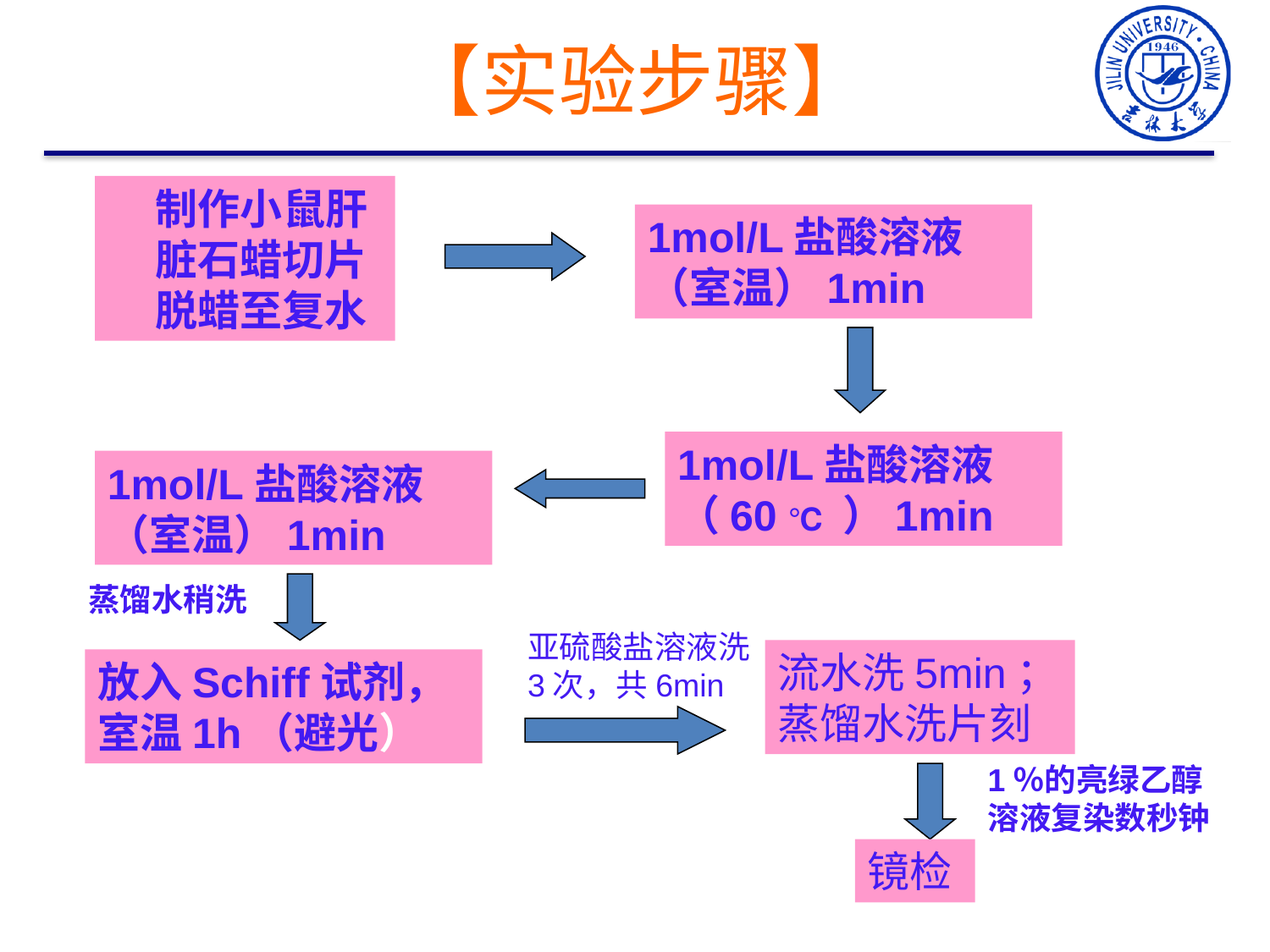

【实验步骤】
    制作小鼠肝脏石蜡切片脱蜡至复水
1mol/L盐酸溶液（室温）1min

1mol/L盐酸溶液（60 ℃ ）1min
1mol/L盐酸溶液（室温）1min

蒸馏水稍洗

亚硫酸盐溶液洗3次，共6min
流水洗5min；
蒸馏水洗片刻
放入Schiff试剂，室温1h（避光）

1％的亮绿乙醇 溶液复染数秒钟

镜检